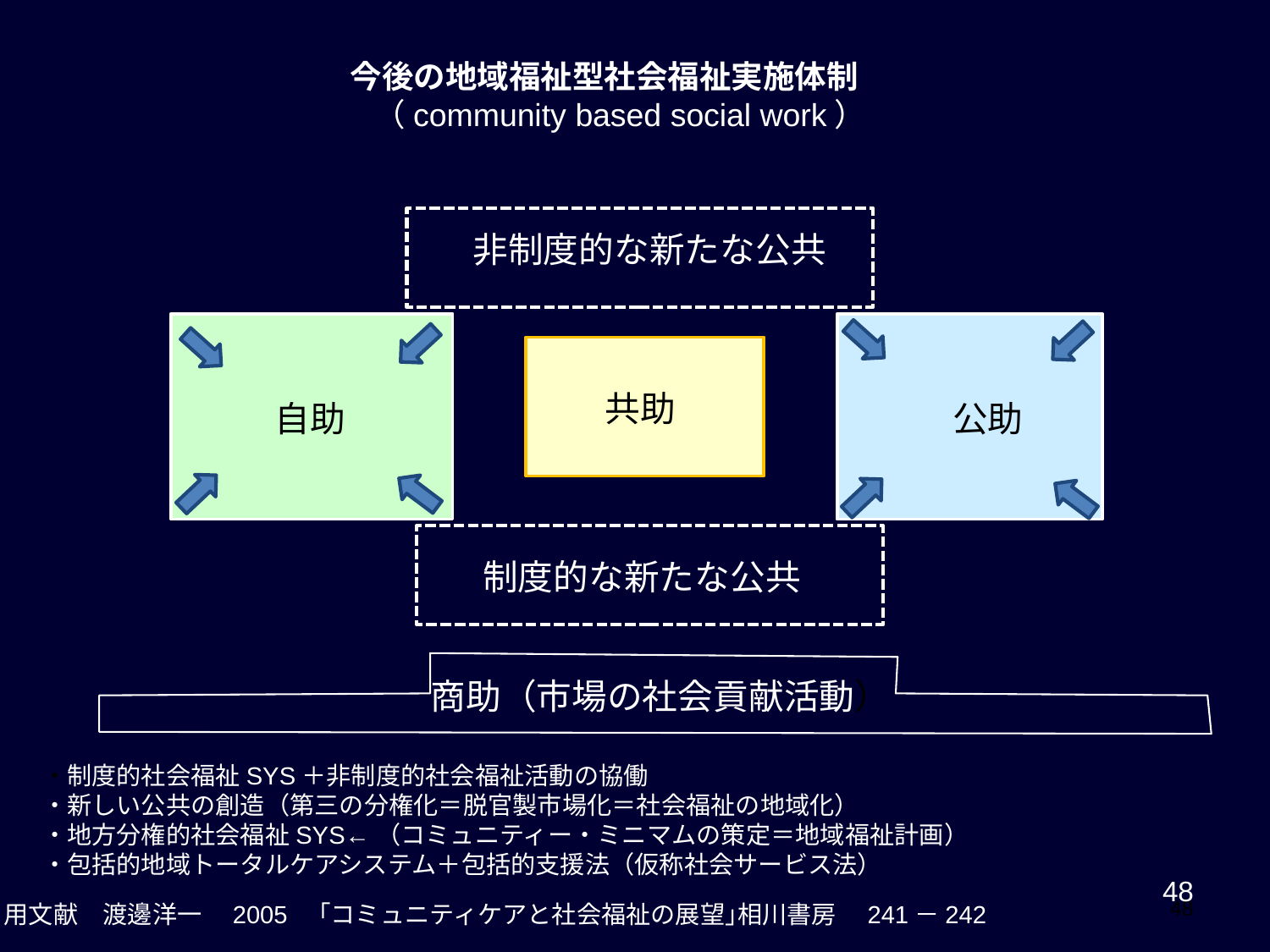

今後の地域福祉型社会福祉実施体制
（community based social work）

非制度的な新たな公共

共助
自助
公助

制度的な新たな公共

商助（市場の社会貢献活動）
・制度的社会福祉SYS＋非制度的社会福祉活動の協働
・新しい公共の創造（第三の分権化＝脱官製市場化＝社会福祉の地域化）
・地方分権的社会福祉SYS←（コミュニティー・ミニマムの策定＝地域福祉計画）
・包括的地域トータルケアシステム＋包括的支援法（仮称社会サービス法）
48
48
引用文献　渡邊洋一　2005　｢コミュニティケアと社会福祉の展望｣相川書房　241－242